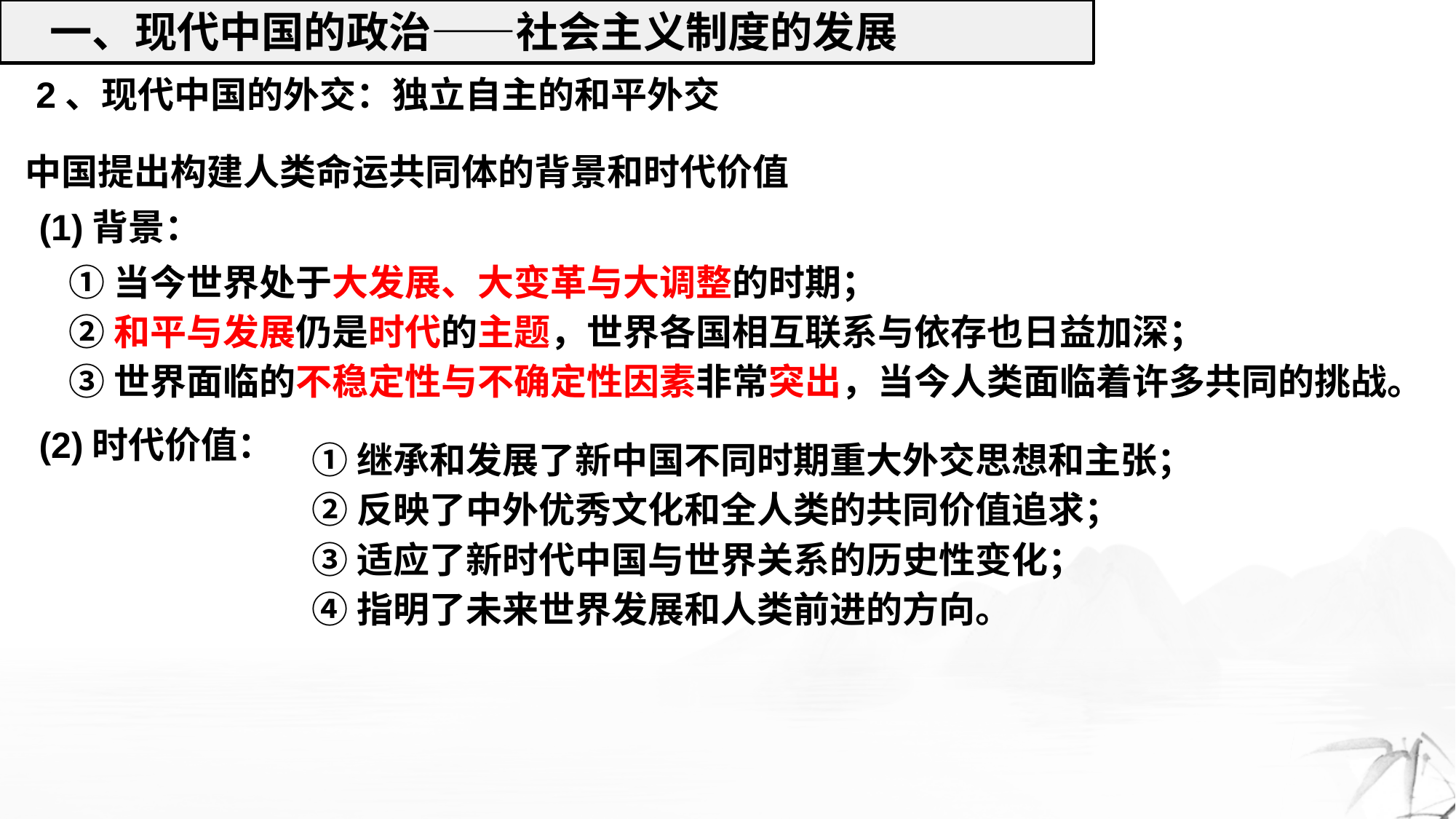

一、现代中国的政治——社会主义制度的发展
2、现代中国的外交：独立自主的和平外交
中国提出构建人类命运共同体的背景和时代价值
(1)背景：

(2)时代价值：
①当今世界处于大发展、大变革与大调整的时期；
②和平与发展仍是时代的主题，世界各国相互联系与依存也日益加深；
③世界面临的不稳定性与不确定性因素非常突出，当今人类面临着许多共同的挑战。
①继承和发展了新中国不同时期重大外交思想和主张；
②反映了中外优秀文化和全人类的共同价值追求；
③适应了新时代中国与世界关系的历史性变化；
④指明了未来世界发展和人类前进的方向。